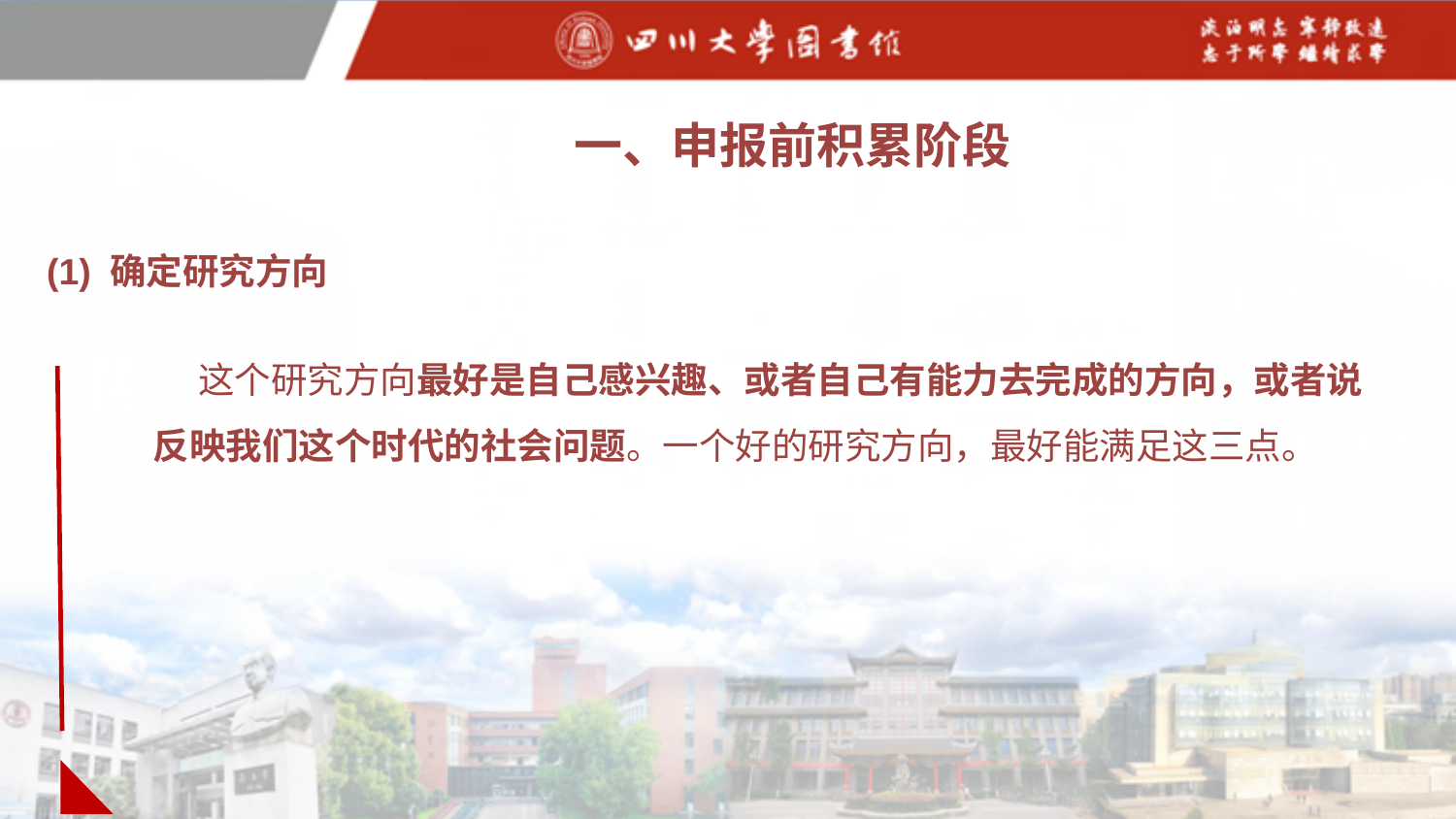

一、申报前积累阶段

(1) 确定研究方向
           这个研究方向最好是自己感兴趣、或者自己有能力去完成的方向，或者说反映我们这个时代的社会问题。一个好的研究方向，最好能满足这三点。